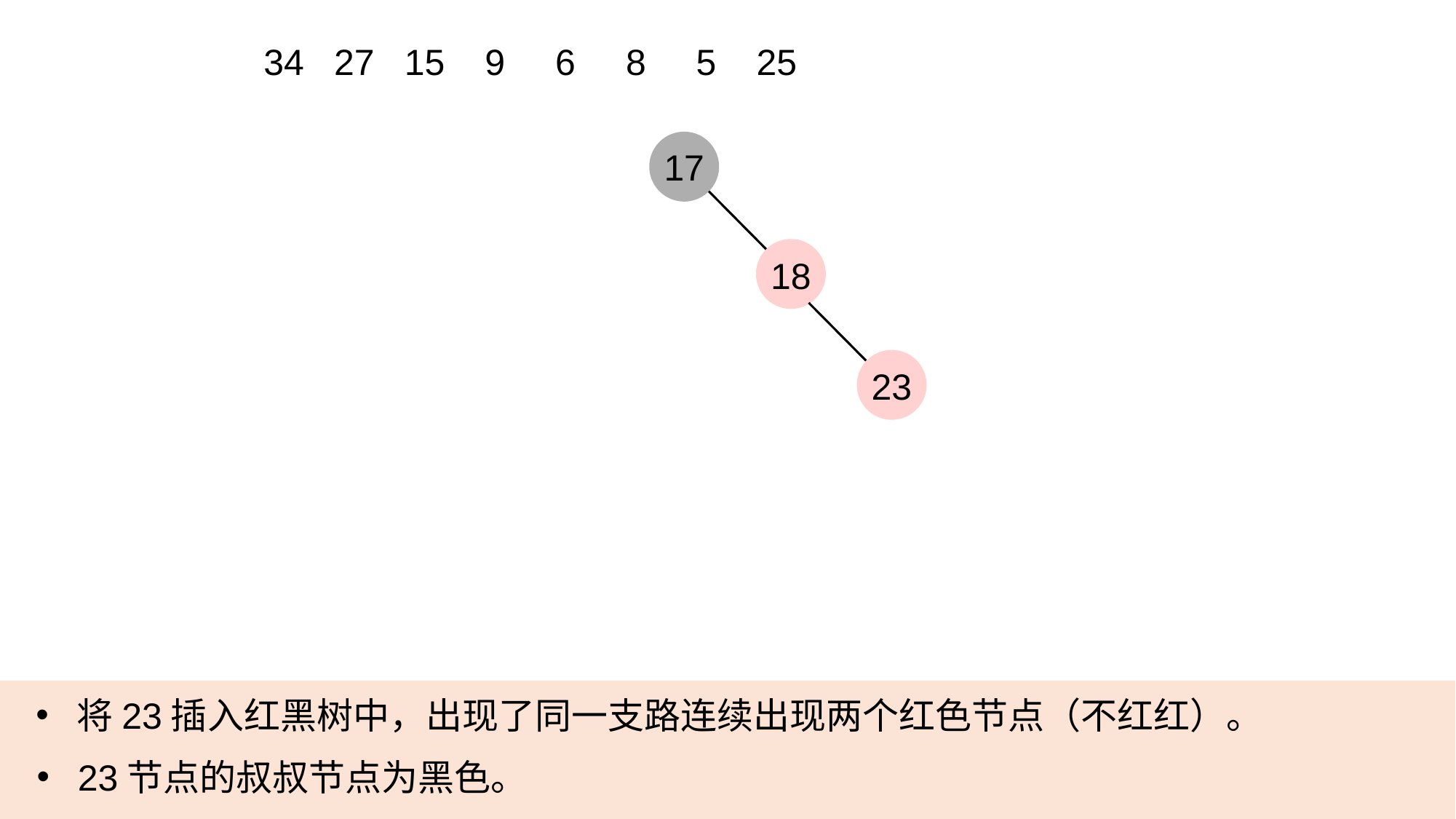

34
27
15
9
6
8
5
25

17

18

23

将23插入红黑树中，出现了同一支路连续出现两个红色节点（不红红）。
23节点的叔叔节点为黑色。